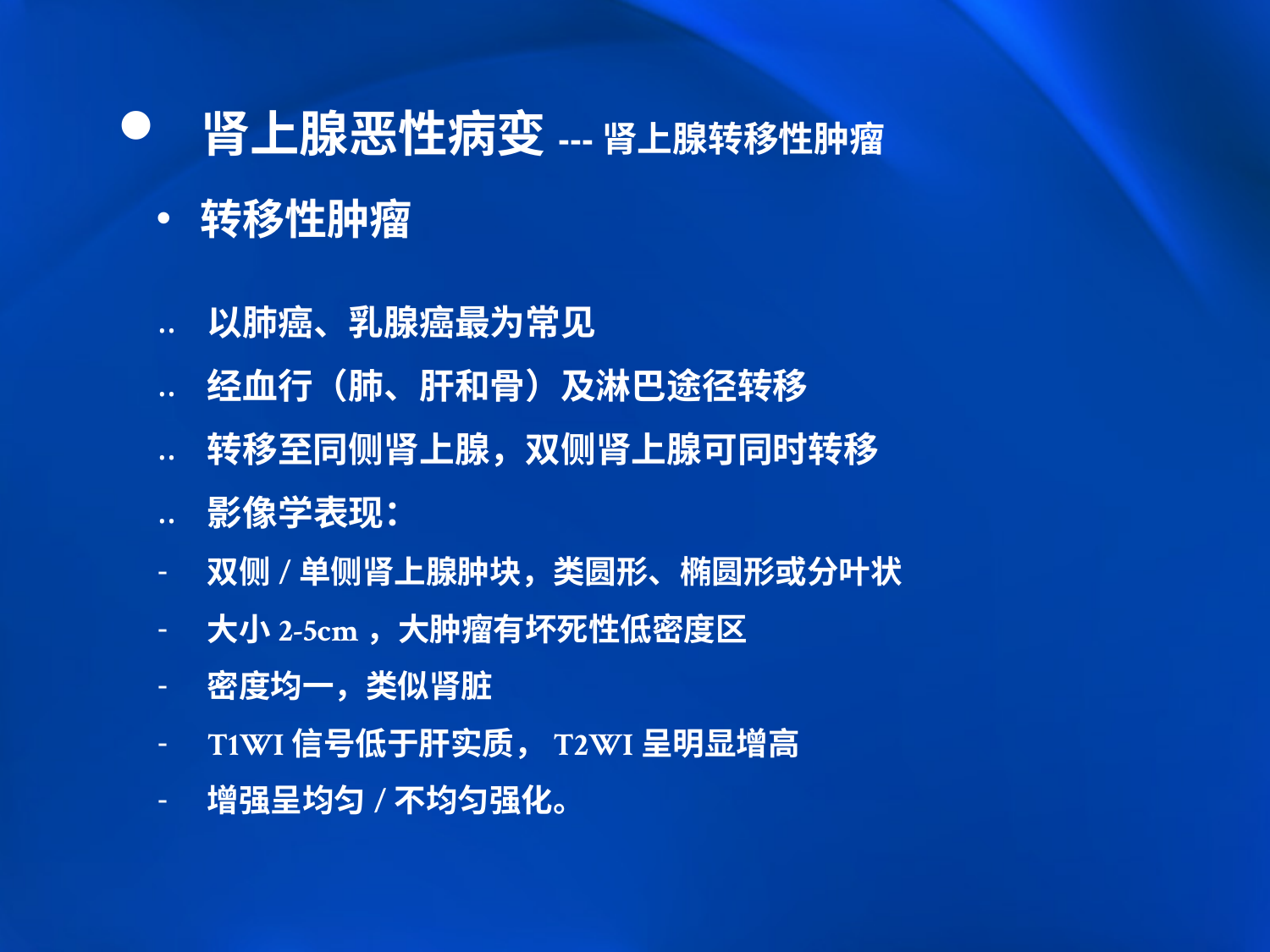

肾上腺恶性病变---肾上腺转移性肿瘤
  转移性肿瘤
以肺癌、乳腺癌最为常见
经血行（肺、肝和骨）及淋巴途径转移
转移至同侧肾上腺，双侧肾上腺可同时转移
影像学表现：
双侧/单侧肾上腺肿块，类圆形、椭圆形或分叶状
大小2-5cm，大肿瘤有坏死性低密度区
密度均一，类似肾脏
T1WI信号低于肝实质，T2WI呈明显增高
增强呈均匀/不均匀强化。